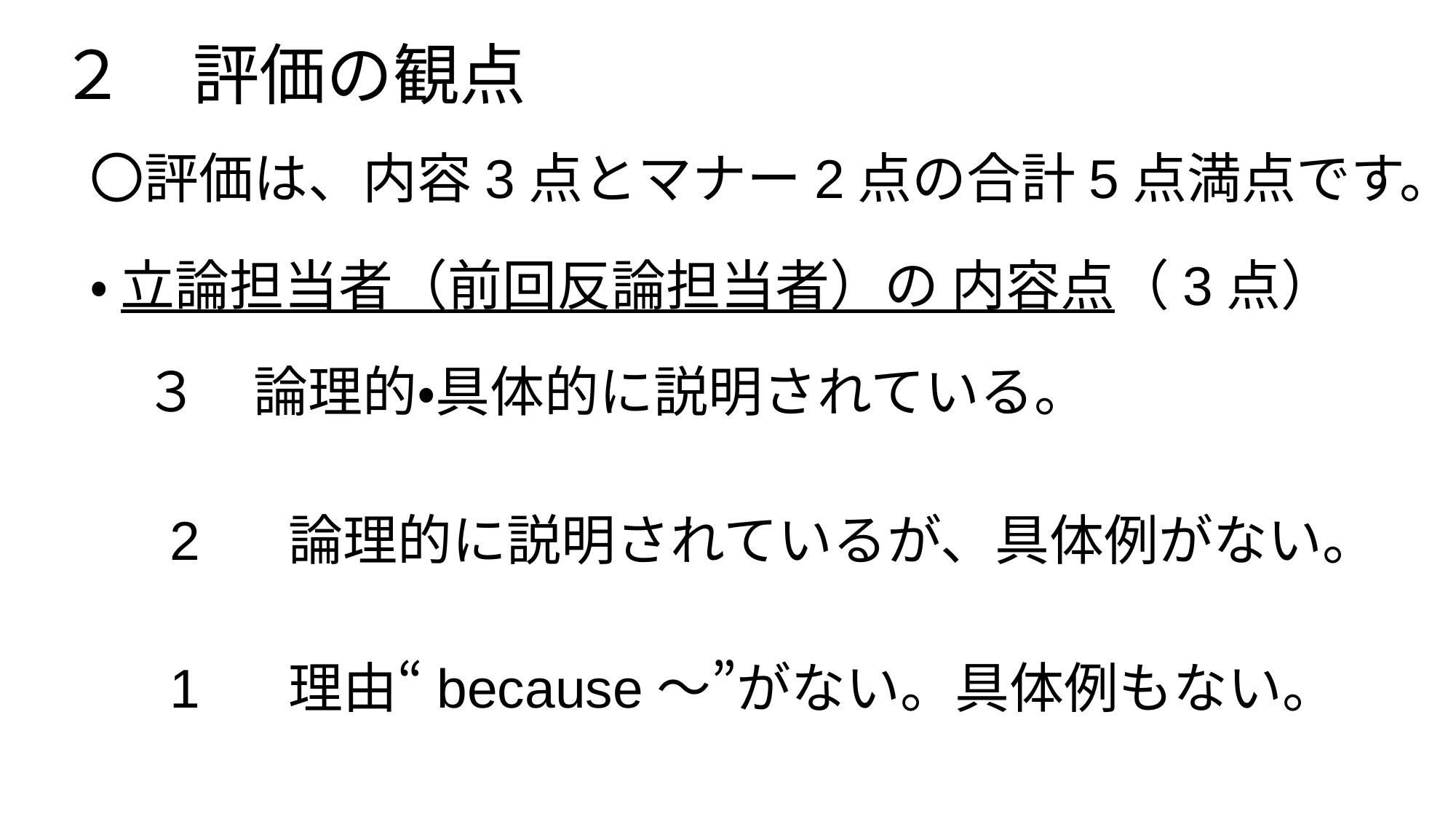

# ２　評価の観点
〇評価は、内容3点とマナー2点の合計5点満点です。

・ 立論担当者（前回反論担当者）の 内容点（3点）

　３　論理的・具体的に説明されている。

　 2     論理的に説明されているが、具体例がない。

　 1     理由“because～”がない。具体例もない。